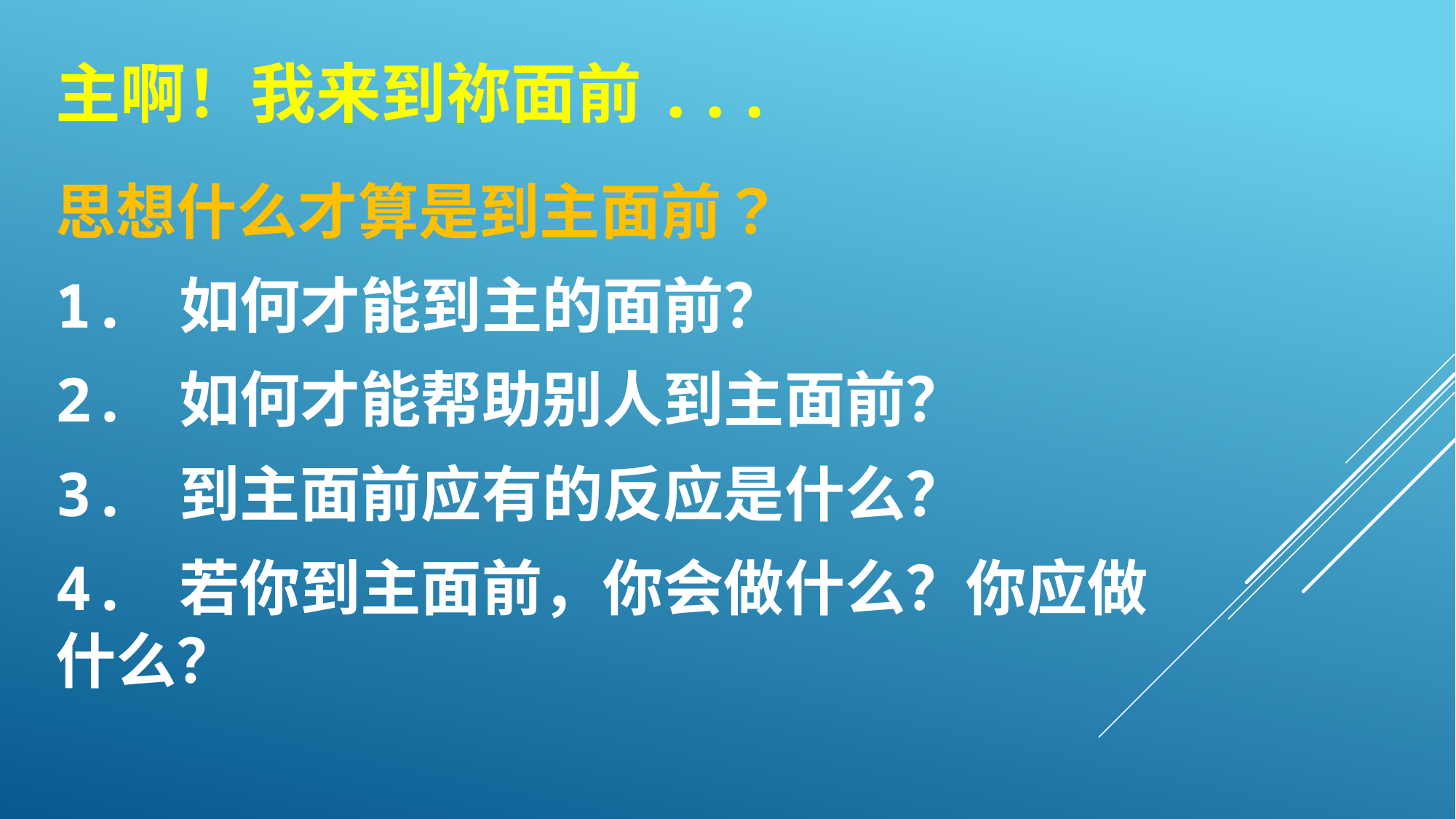

# 主啊！我来到祢面前...
思想什么才算是到主面前？
1. 如何才能到主的面前？
2. 如何才能帮助别人到主面前？
3. 到主面前应有的反应是什么？
4. 若你到主面前，你会做什么？你应做什么？